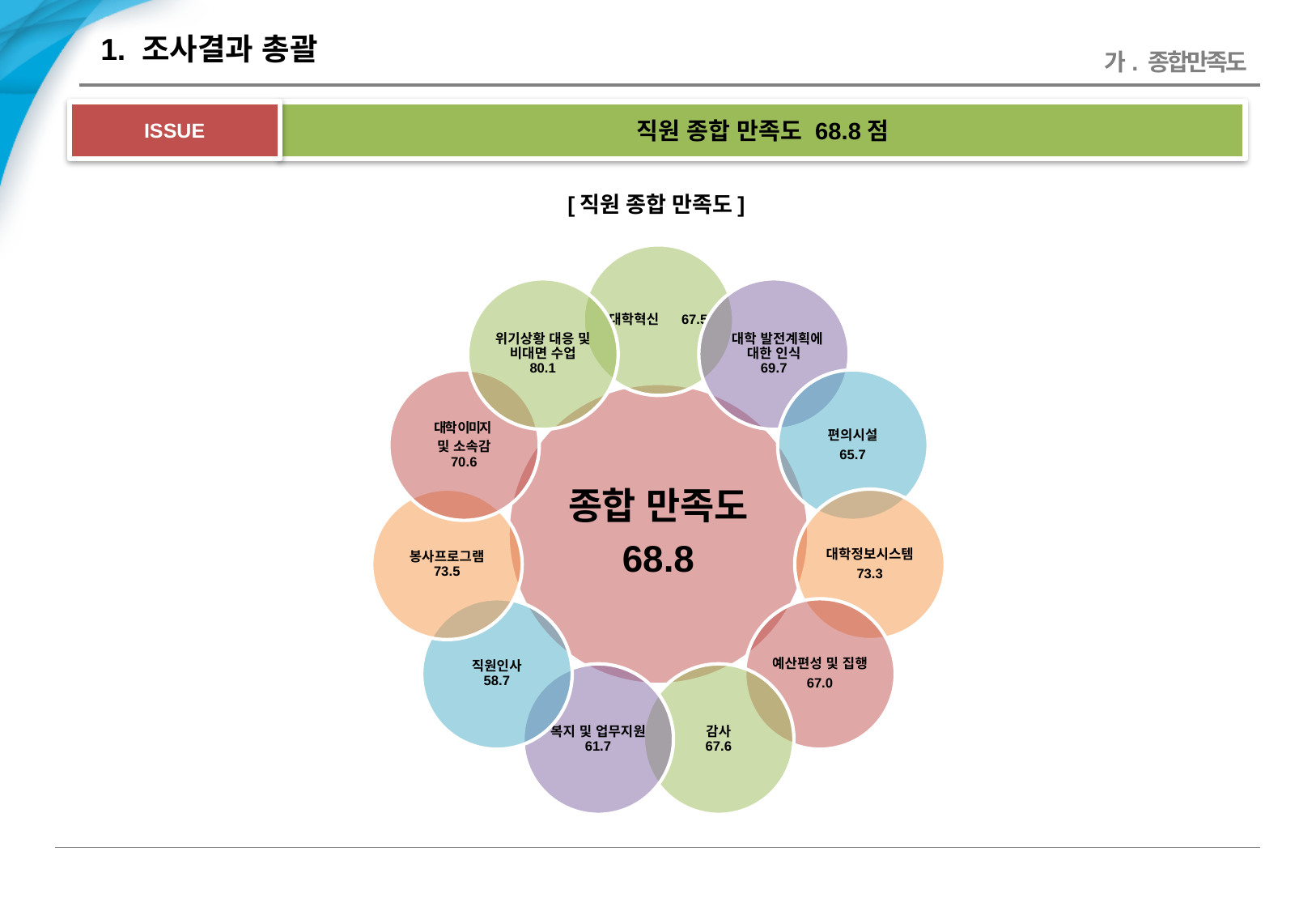

# 1. 조사결과 총괄
가. 종합만족도
직원 종합 만족도 68.8점
ISSUE
[직원 종합 만족도]
종합 만족도
68.8
대학혁신     67.5
 대학 발전계획에 대한 인식
69.7
편의시설
65.7
대학정보시스템
73.3
예산편성 및 집행
67.0
감사
67.6
복지 및 업무지원
61.7
직원인사
58.7
봉사프로그램
73.5
대학 이미지
및 소속감
70.6
위기상황 대응 및 비대면 수업
80.1